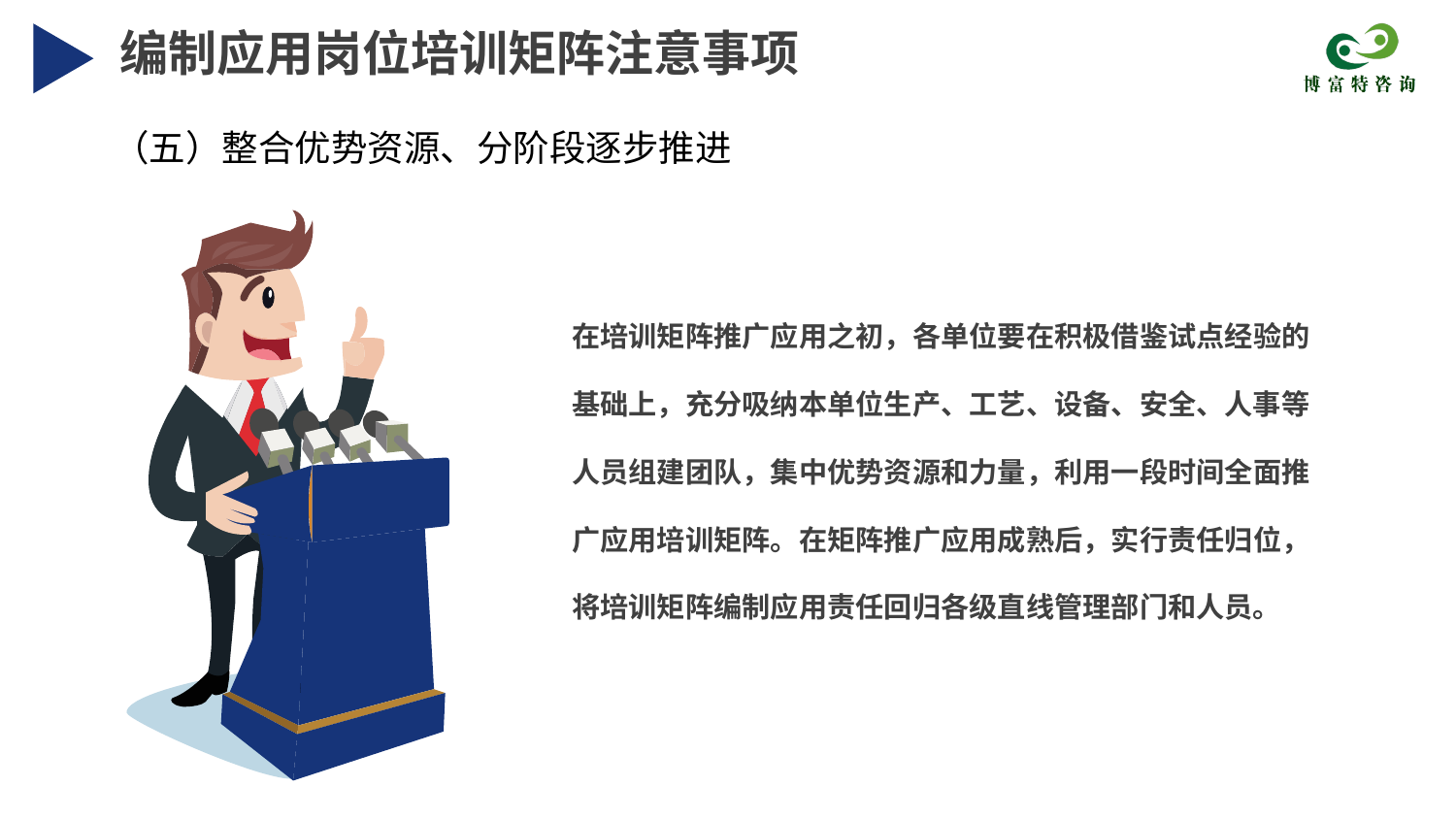

编制应用岗位培训矩阵注意事项
（五）整合优势资源、分阶段逐步推进

在培训矩阵推广应用之初，各单位要在积极借鉴试点经验的基础上，充分吸纳本单位生产、工艺、设备、安全、人事等人员组建团队，集中优势资源和力量，利用一段时间全面推广应用培训矩阵。在矩阵推广应用成熟后，实行责任归位，将培训矩阵编制应用责任回归各级直线管理部门和人员。